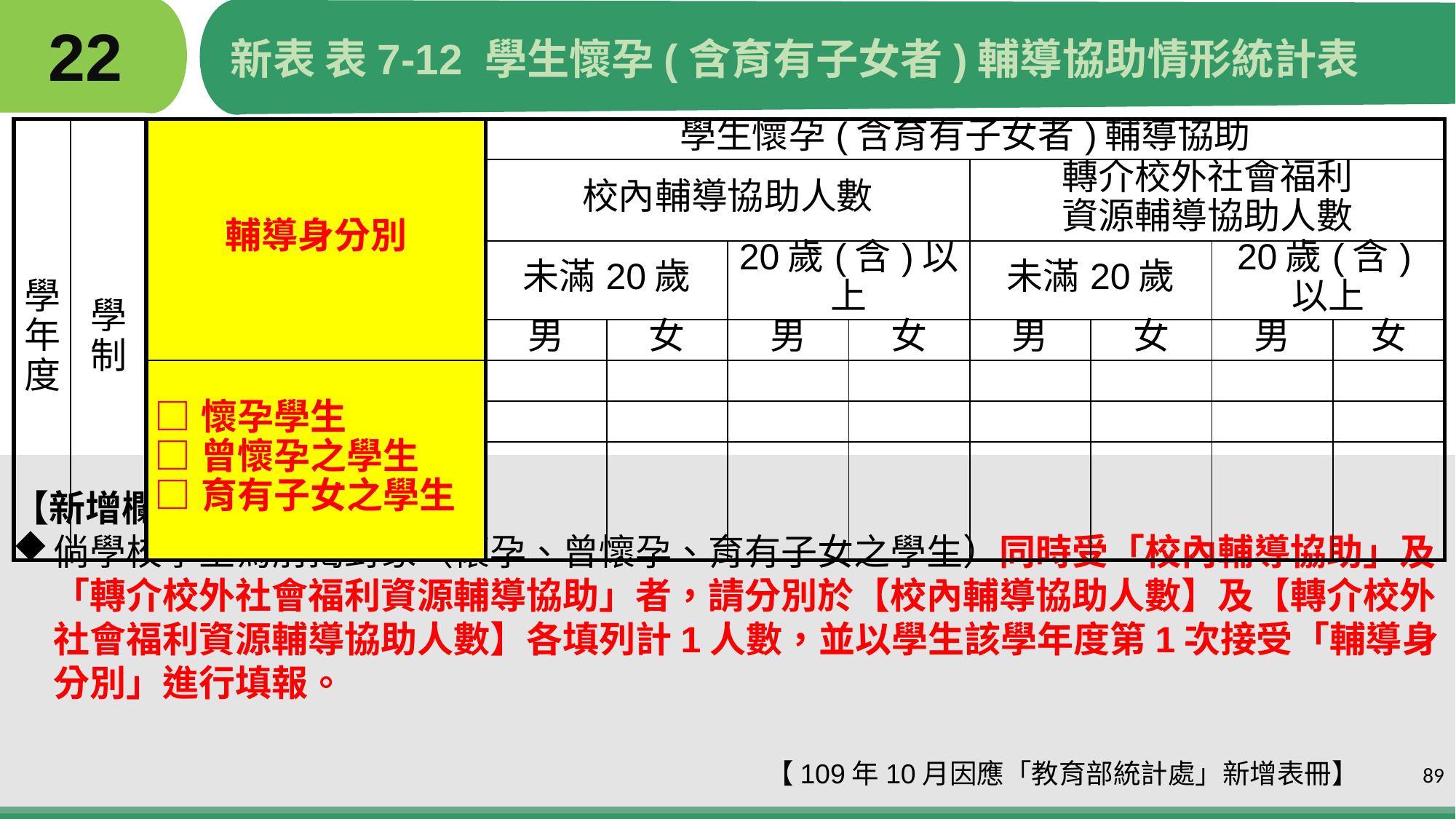

# 22
新表 表7-12 學生懷孕(含育有子女者)輔導協助情形統計表
| 學年度 | 學制 | 輔導身分別 | 學生懷孕(含育有子女者)輔導協助 |  |  |  |  |  |  |  |
| --- | --- | --- | --- | --- | --- | --- | --- | --- | --- | --- |
|  |  |  | 校內輔導協助人數 |  |  |  | 轉介校外社會福利 資源輔導協助人數 |  |  |  |
|  |  |  | 未滿20歲 |  | 20歲(含)以上 |  | 未滿20歲 |  | 20歲(含)以上 |  |
|  |  |  | 男 | 女 | 男 | 女 | 男 | 女 | 男 | 女 |
|  |  | □懷孕學生 □曾懷孕之學生 □育有子女之學生 |  |  |  |  |  |  |  |  |
|  |  |  |  |  |  |  |  |  |  |  |
|  |  |  |  |  |  |  |  |  |  |  |
【新增欄位】：輔導身分別
倘學校學生為前揭對象（懷孕、曾懷孕、育有子女之學生）同時受「校內輔導協助」及「轉介校外社會福利資源輔導協助」者，請分別於【校內輔導協助人數】及【轉介校外社會福利資源輔導協助人數】各填列計1人數，並以學生該學年度第1次接受「輔導身分別」進行填報。

                                                                                           【109年10月因應「教育部統計處」新增表冊】

89